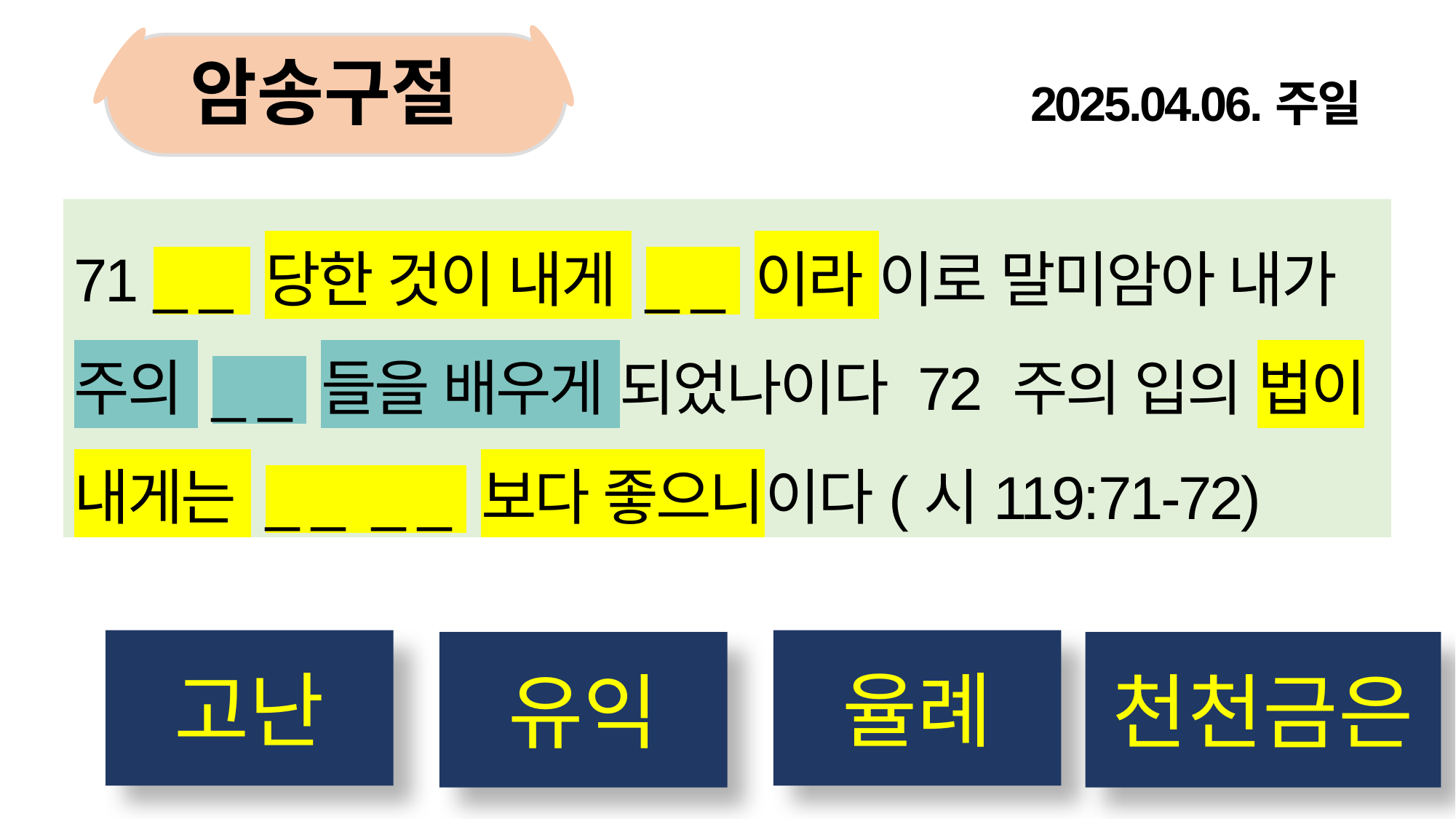

암송구절
2025.04.06.주일
71 _ _ 당한 것이 내게 _ _ 이라 이로 말미암아 내가 주의 _ _ 들을 배우게 되었나이다 72 주의 입의 법이 내게는 _ _  _ _ 보다 좋으니이다(시119:71-72)

고난
율례
유익
천천금은